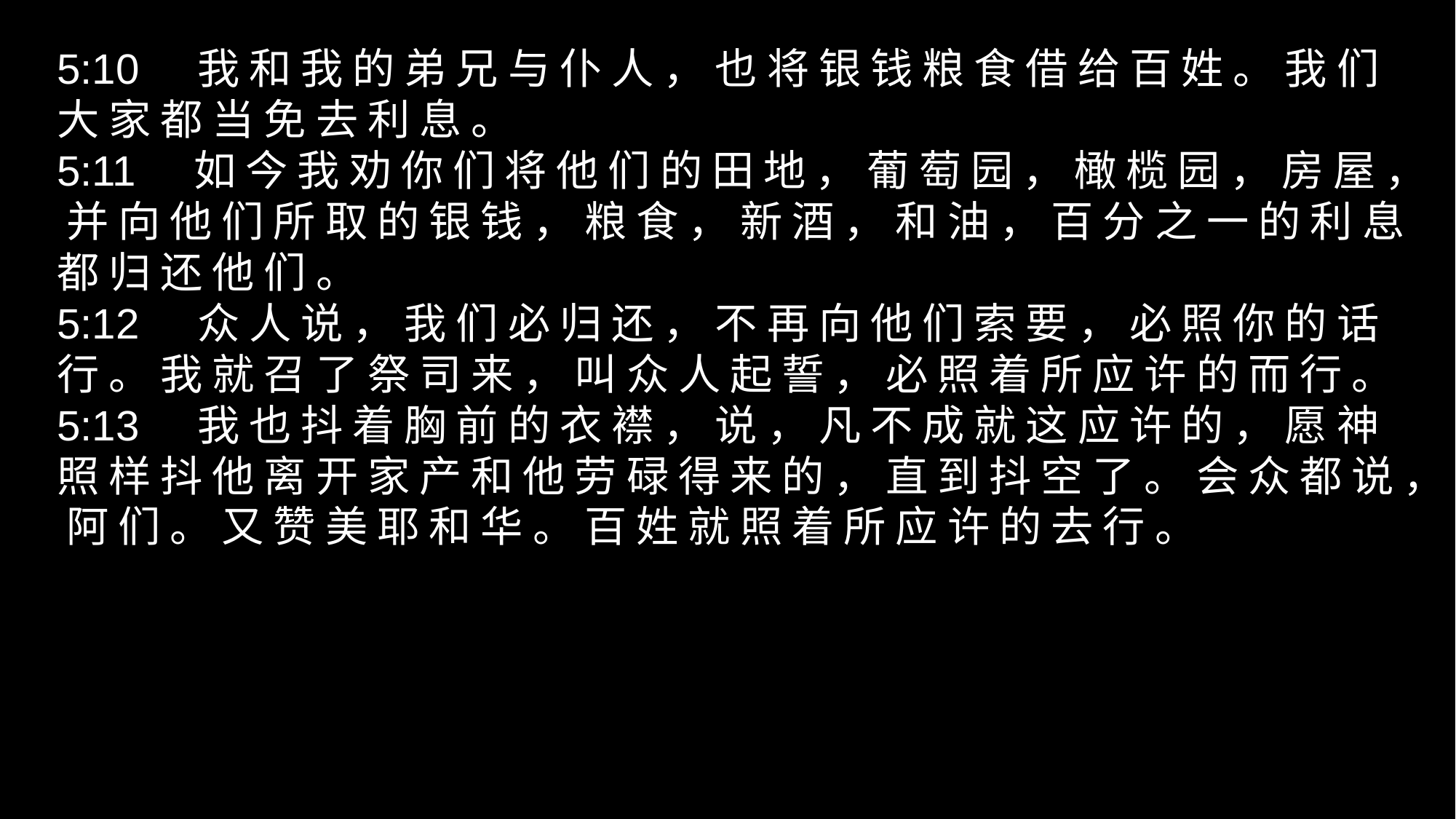

5:10    我 和 我 的 弟 兄 与 仆 人 ， 也 将 银 钱 粮 食 借 给 百 姓 。 我 们 大 家 都 当 免 去 利 息 。
5:11    如 今 我 劝 你 们 将 他 们 的 田 地 ， 葡 萄 园 ， 橄 榄 园 ， 房 屋 ， 并 向 他 们 所 取 的 银 钱 ， 粮 食 ， 新 酒 ， 和 油 ， 百 分 之 一 的 利 息 都 归 还 他 们 。
5:12    众 人 说 ， 我 们 必 归 还 ， 不 再 向 他 们 索 要 ， 必 照 你 的 话 行 。 我 就 召 了 祭 司 来 ， 叫 众 人 起 誓 ， 必 照 着 所 应 许 的 而 行 。
5:13    我 也 抖 着 胸 前 的 衣 襟 ， 说 ， 凡 不 成 就 这 应 许 的 ， 愿 神 照 样 抖 他 离 开 家 产 和 他 劳 碌 得 来 的 ， 直 到 抖 空 了 。 会 众 都 说 ， 阿 们 。 又 赞 美 耶 和 华 。 百 姓 就 照 着 所 应 许 的 去 行 。